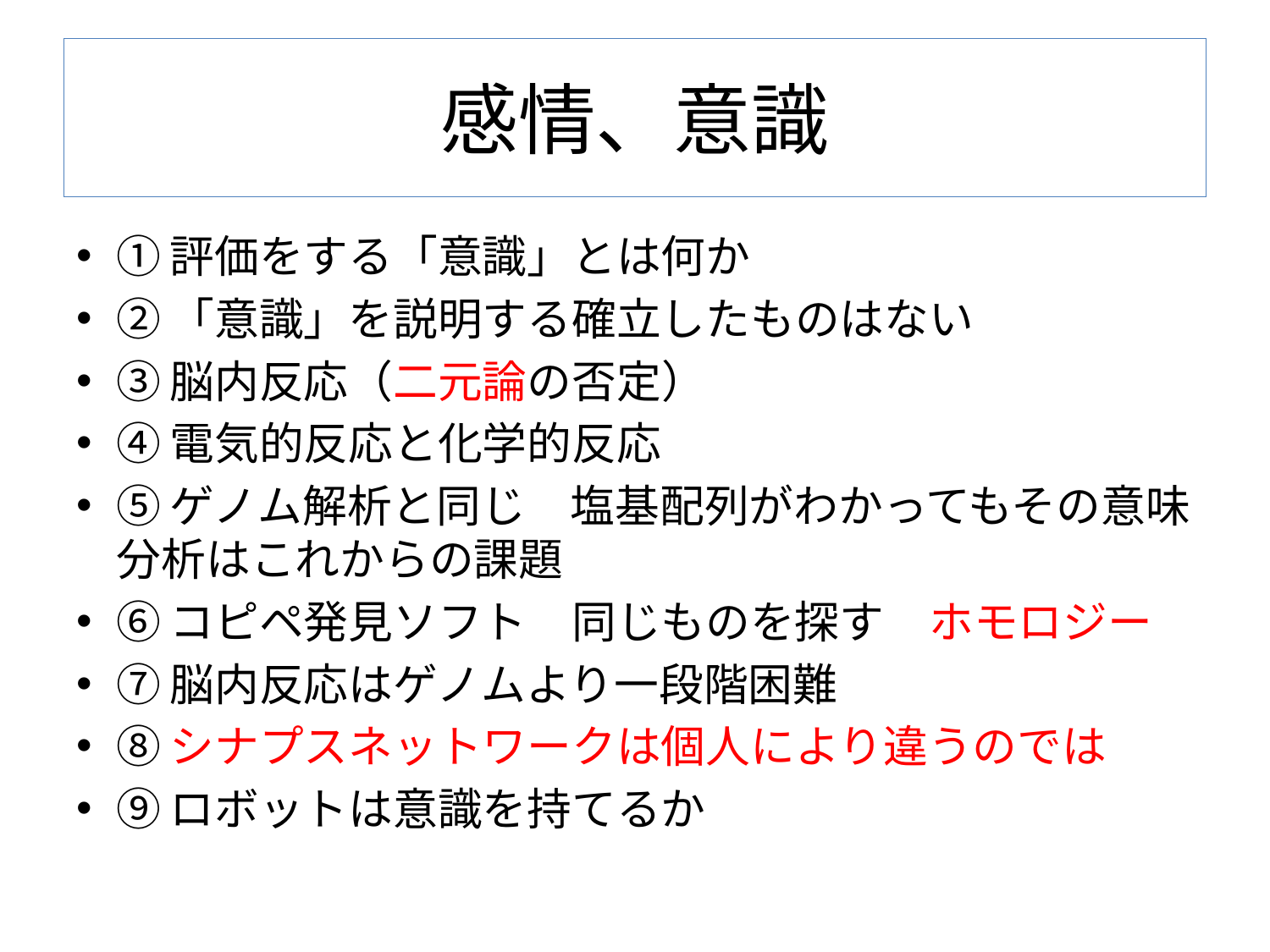

# 感情、意識
①評価をする「意識」とは何か
②「意識」を説明する確立したものはない
③脳内反応（二元論の否定）
④電気的反応と化学的反応
⑤ゲノム解析と同じ　塩基配列がわかってもその意味分析はこれからの課題
⑥コピペ発見ソフト　同じものを探す　ホモロジー
⑦脳内反応はゲノムより一段階困難
⑧シナプスネットワークは個人により違うのでは
⑨ロボットは意識を持てるか